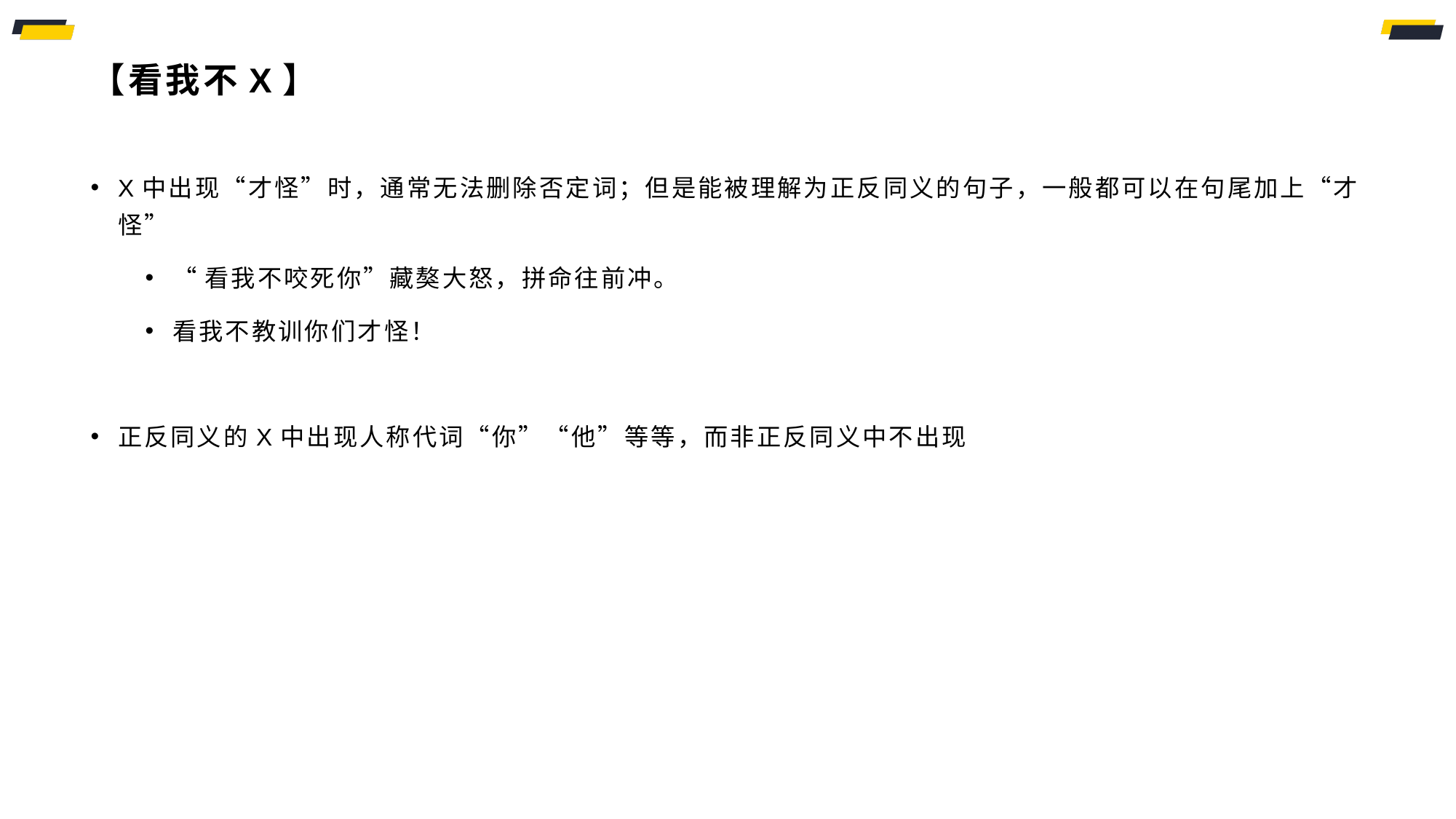

# 【看我不X】

X中出现“才怪”时，通常无法删除否定词；但是能被理解为正反同义的句子，一般都可以在句尾加上“才怪”
“看我不咬死你”藏獒大怒，拼命往前冲。
看我不教训你们才怪！

正反同义的X中出现人称代词“你”“他”等等，而非正反同义中不出现